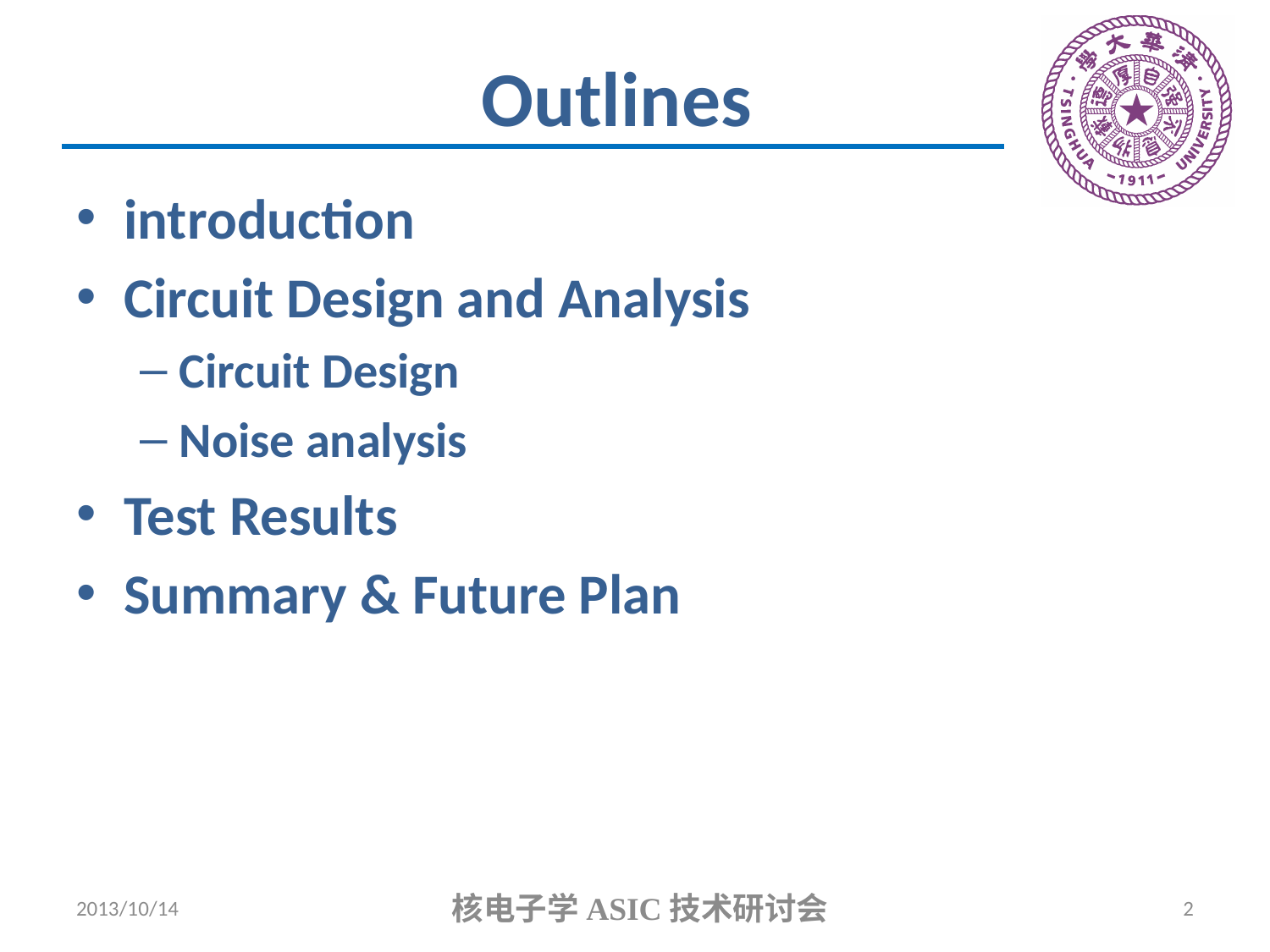

Outlines
introduction
Circuit Design and Analysis
Circuit Design
Noise analysis
Test Results
Summary & Future Plan

2013/10/14
核电子学ASIC技术研讨会
2